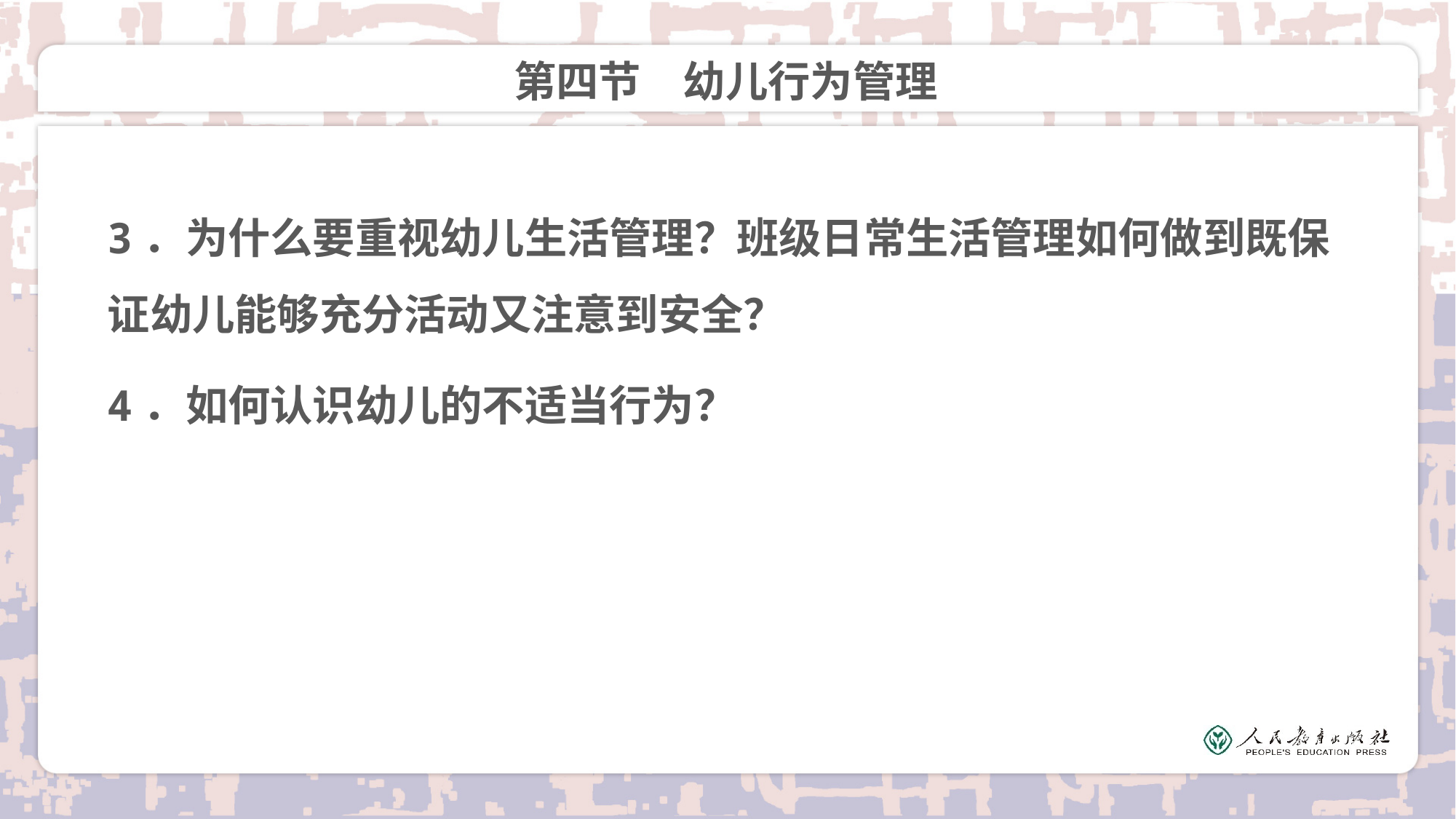

# 第四节　幼儿行为管理
3．为什么要重视幼儿生活管理？班级日常生活管理如何做到既保证幼儿能够充分活动又注意到安全？
4．如何认识幼儿的不适当行为？